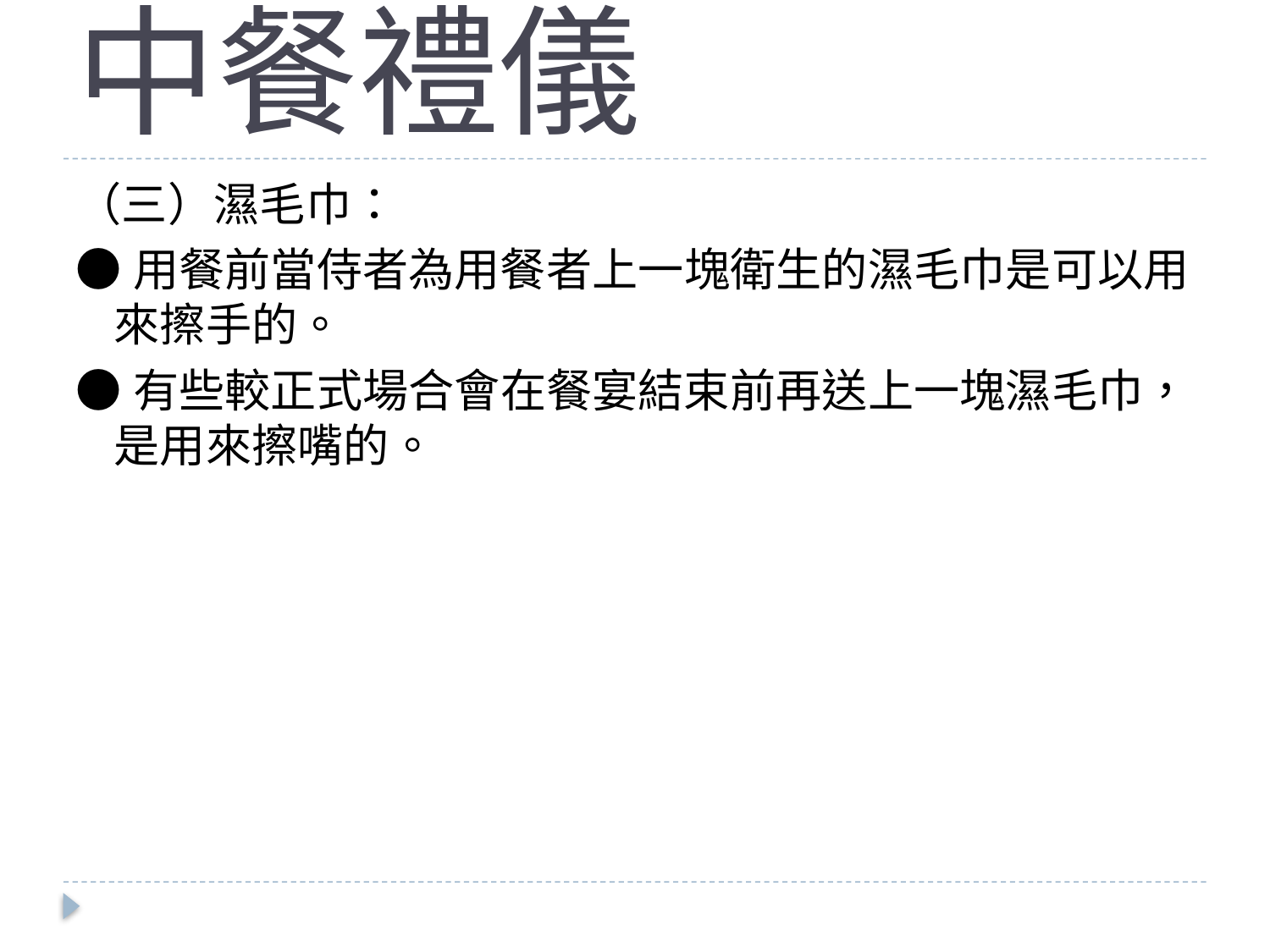

# 中餐禮儀
（三）濕毛巾：
●用餐前當侍者為用餐者上一塊衛生的濕毛巾是可以用來擦手的。
●有些較正式場合會在餐宴結束前再送上一塊濕毛巾，是用來擦嘴的。